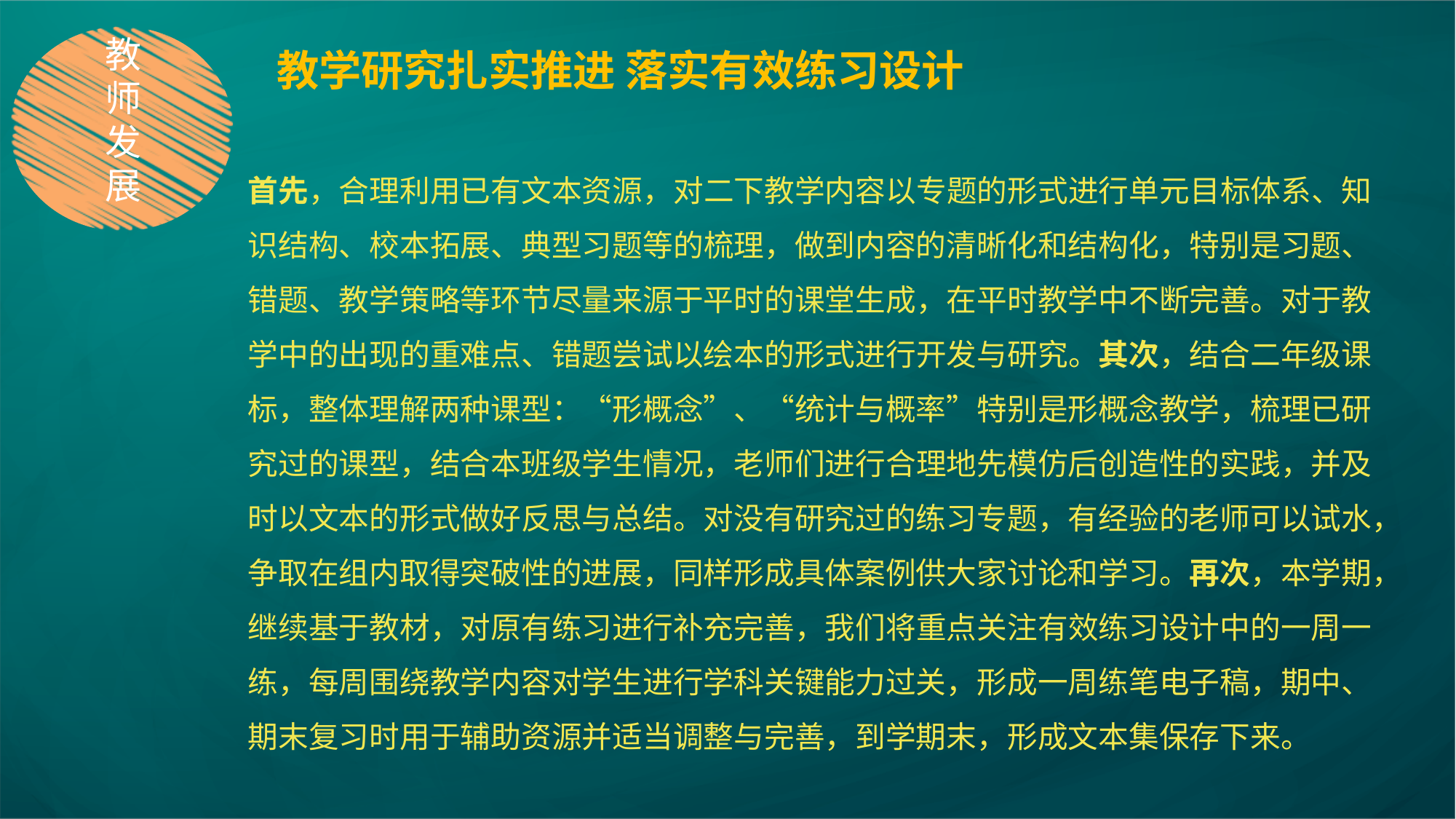

教师发展
教学研究扎实推进 落实有效练习设计
首先，合理利用已有文本资源，对二下教学内容以专题的形式进行单元目标体系、知识结构、校本拓展、典型习题等的梳理，做到内容的清晰化和结构化，特别是习题、错题、教学策略等环节尽量来源于平时的课堂生成，在平时教学中不断完善。对于教学中的出现的重难点、错题尝试以绘本的形式进行开发与研究。其次，结合二年级课标，整体理解两种课型：“形概念”、“统计与概率”特别是形概念教学，梳理已研究过的课型，结合本班级学生情况，老师们进行合理地先模仿后创造性的实践，并及时以文本的形式做好反思与总结。对没有研究过的练习专题，有经验的老师可以试水，争取在组内取得突破性的进展，同样形成具体案例供大家讨论和学习。再次，本学期，继续基于教材，对原有练习进行补充完善，我们将重点关注有效练习设计中的一周一练，每周围绕教学内容对学生进行学科关键能力过关，形成一周练笔电子稿，期中、期末复习时用于辅助资源并适当调整与完善，到学期末，形成文本集保存下来。